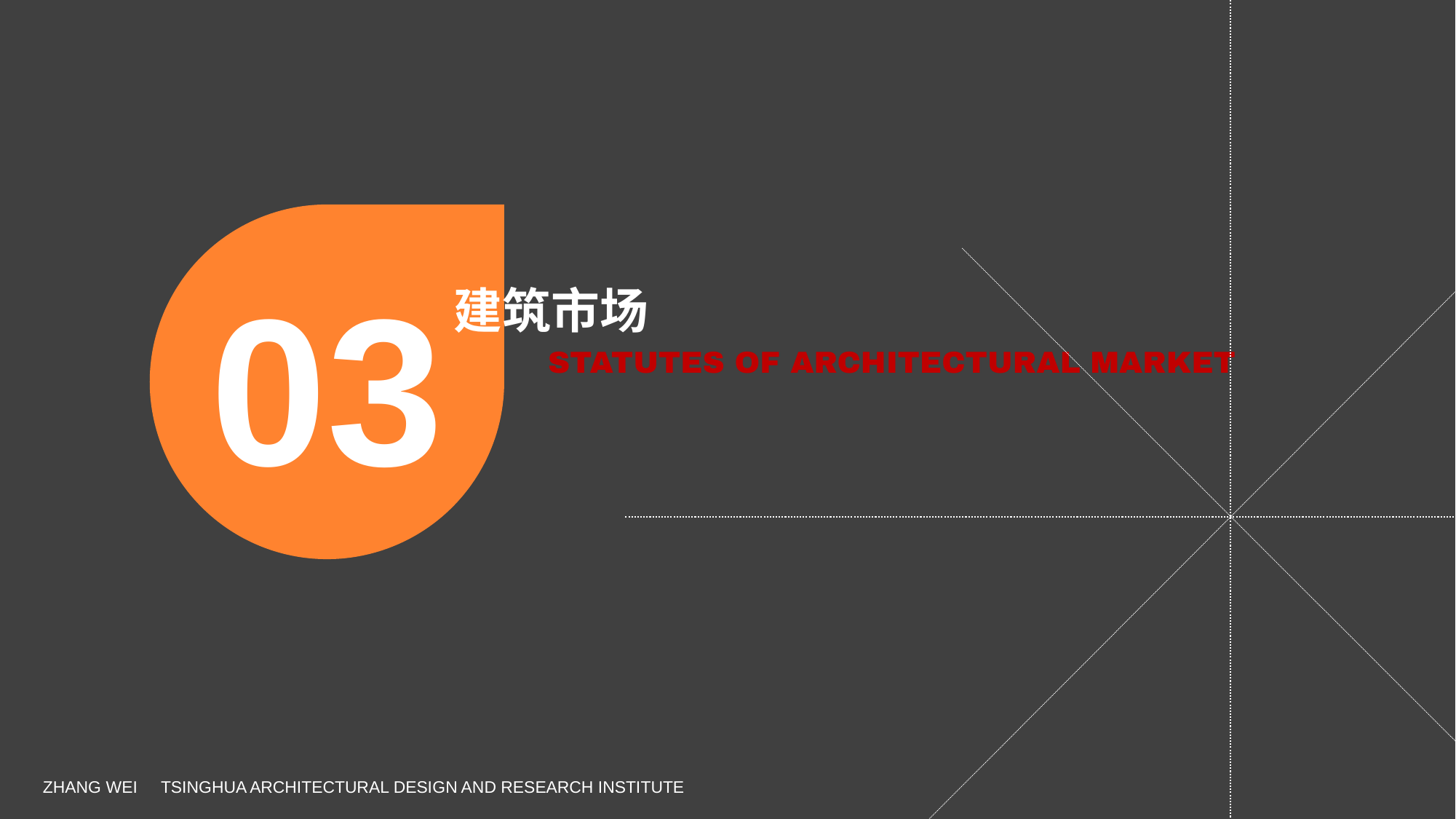

03
建筑市场
STATUTES OF ARCHITECTURAL MARKET

ZHANG WEI     TSINGHUA ARCHITECTURAL DESIGN AND RESEARCH INSTITUTE